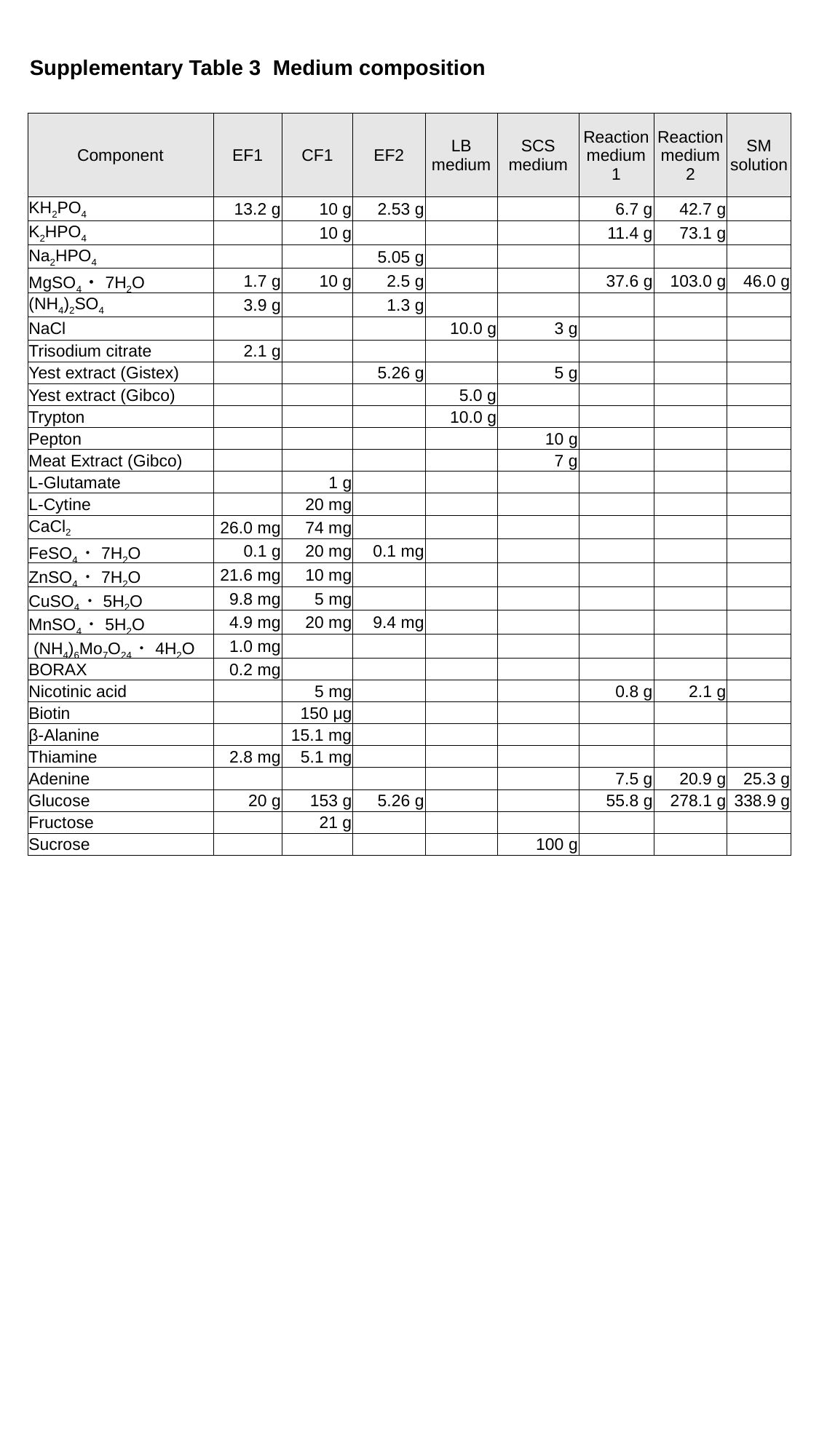

Supplementary Table 3  Medium composition
| Component | EF1 | CF1 | EF2 | LB medium | SCS medium | Reaction medium 1 | Reaction medium 2 | SM solution |
| --- | --- | --- | --- | --- | --- | --- | --- | --- |
| KH2PO4 | 13.2 g | 10 g | 2.53 g |  |  | 6.7 g | 42.7 g |  |
| K2HPO4 |  | 10 g |  |  |  | 11.4 g | 73.1 g |  |
| Na2HPO4 |  |  | 5.05 g |  |  |  |  |  |
| MgSO4・7H2O | 1.7 g | 10 g | 2.5 g |  |  | 37.6 g | 103.0 g | 46.0 g |
| (NH4)2SO4 | 3.9 g |  | 1.3 g |  |  |  |  |  |
| NaCl |  |  |  | 10.0 g | 3 g |  |  |  |
| Trisodium citrate | 2.1 g |  |  |  |  |  |  |  |
| Yest extract (Gistex) |  |  | 5.26 g |  | 5 g |  |  |  |
| Yest extract (Gibco) |  |  |  | 5.0 g |  |  |  |  |
| Trypton |  |  |  | 10.0 g |  |  |  |  |
| Pepton |  |  |  |  | 10 g |  |  |  |
| Meat Extract (Gibco) |  |  |  |  | 7 g |  |  |  |
| L-Glutamate |  | 1 g |  |  |  |  |  |  |
| L-Cytine |  | 20 mg |  |  |  |  |  |  |
| CaCl2 | 26.0 mg | 74 mg |  |  |  |  |  |  |
| FeSO4・7H2O | 0.1 g | 20 mg | 0.1 mg |  |  |  |  |  |
| ZnSO4・7H2O | 21.6 mg | 10 mg |  |  |  |  |  |  |
| CuSO4・5H2O | 9.8 mg | 5 mg |  |  |  |  |  |  |
| MnSO4・5H2O | 4.9 mg | 20 mg | 9.4 mg |  |  |  |  |  |
| (NH4)6Mo7O24・4H2O | 1.0 mg |  |  |  |  |  |  |  |
| BORAX | 0.2 mg |  |  |  |  |  |  |  |
| Nicotinic acid |  | 5 mg |  |  |  | 0.8 g | 2.1 g |  |
| Biotin |  | 150 μg |  |  |  |  |  |  |
| β-Alanine |  | 15.1 mg |  |  |  |  |  |  |
| Thiamine | 2.8 mg | 5.1 mg |  |  |  |  |  |  |
| Adenine |  |  |  |  |  | 7.5 g | 20.9 g | 25.3 g |
| Glucose | 20 g | 153 g | 5.26 g |  |  | 55.8 g | 278.1 g | 338.9 g |
| Fructose |  | 21 g |  |  |  |  |  |  |
| Sucrose |  |  |  |  | 100 g |  |  |  |